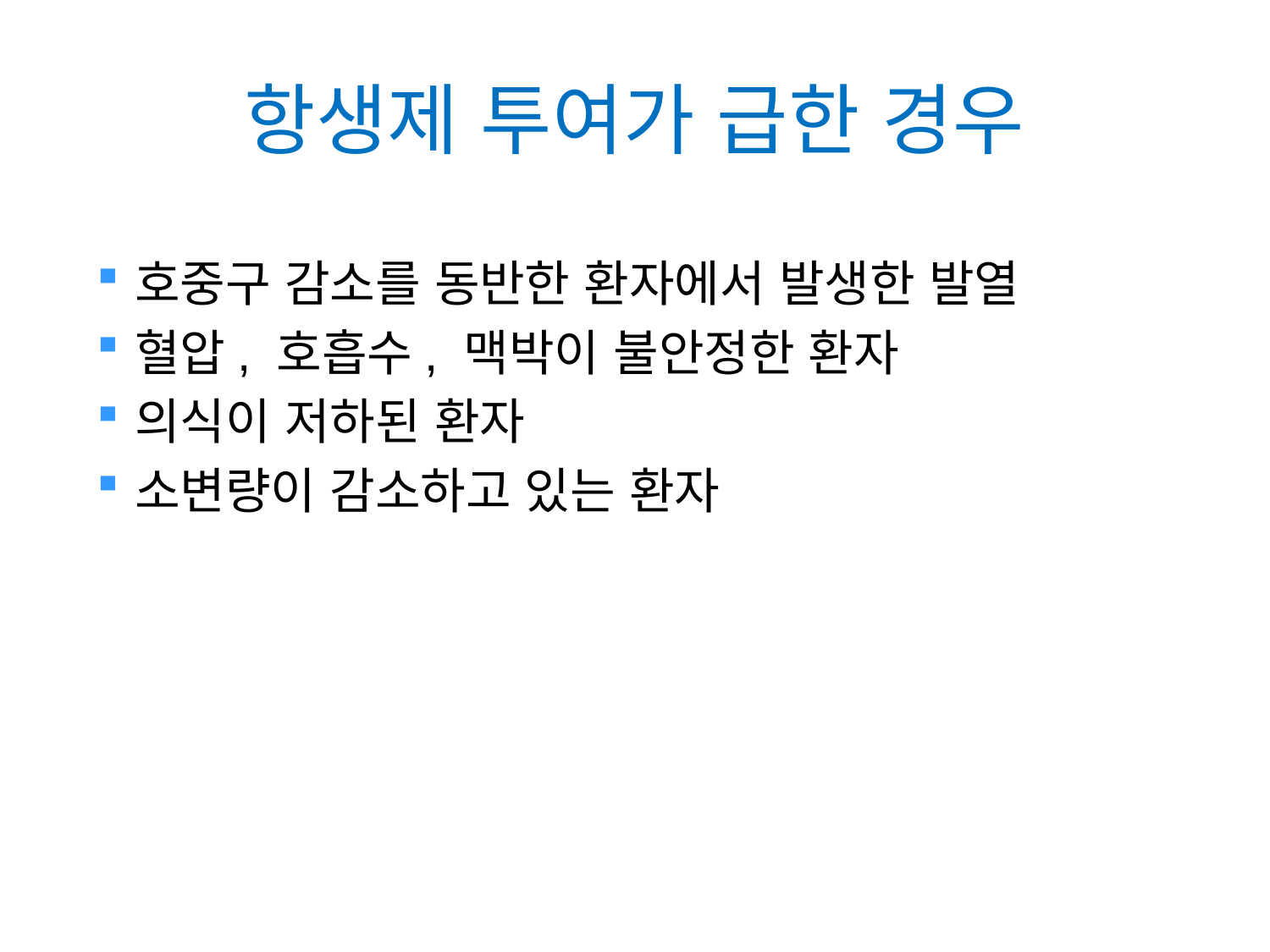

항생제 투여가 급한 경우
호중구 감소를 동반한 환자에서 발생한 발열
혈압, 호흡수, 맥박이 불안정한 환자
의식이 저하된 환자
소변량이 감소하고 있는 환자